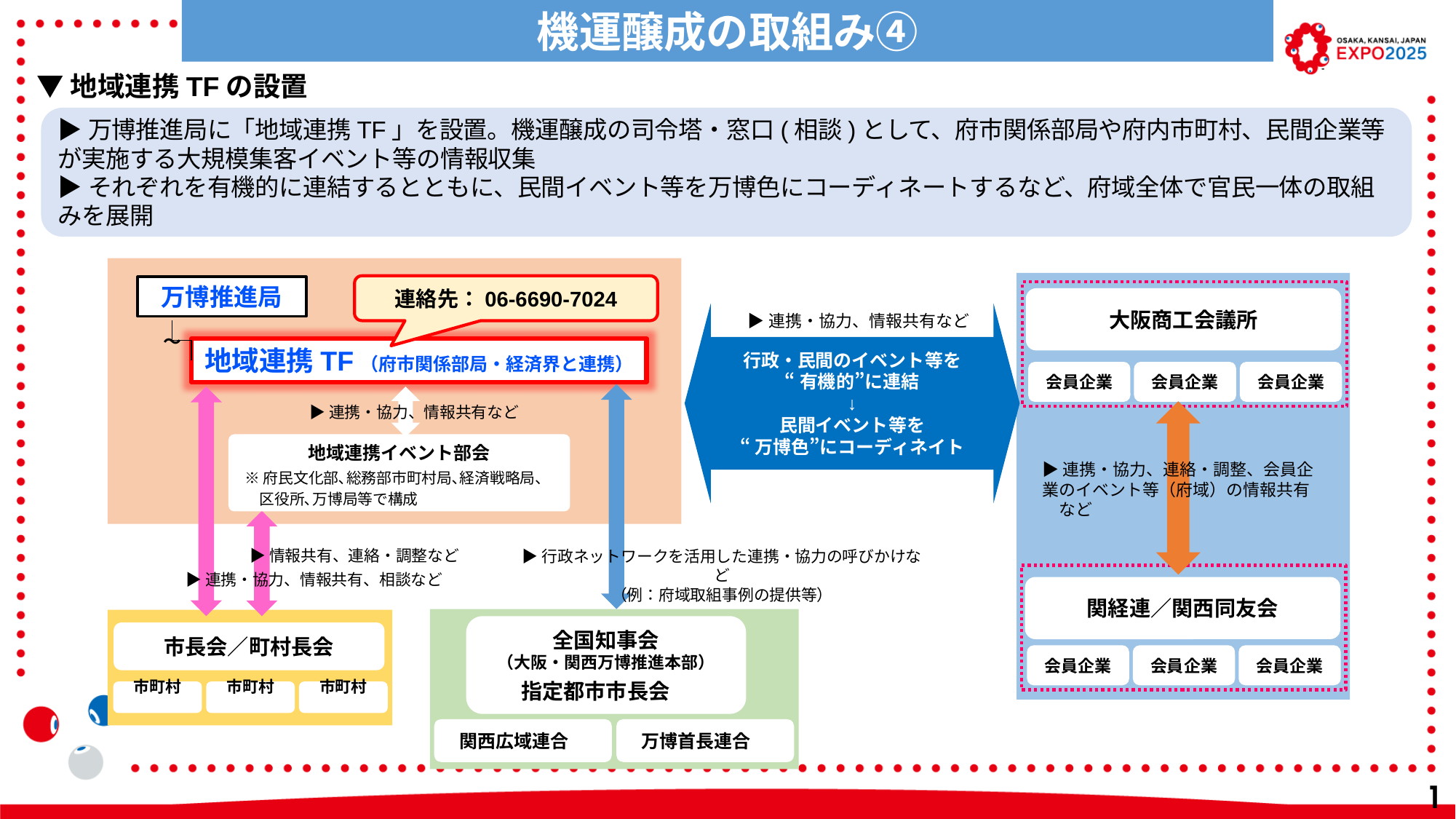

機運醸成の取組み④
機運醸成　２０２３年度の取組み
▼地域連携TFの設置
▶万博推進局に「地域連携TF」を設置。機運醸成の司令塔・窓口(相談)として、府市関係部局や府内市町村、民間企業等が実施する大規模集客イベント等の情報収集
▶それぞれを有機的に連結するとともに、民間イベント等を万博色にコーディネートするなど、府域全体で官民一体の取組みを展開

連絡先：06-6690-7024
万博推進局

大阪商工会議所
会員企業
会員企業
会員企業
行政・民間のイベント等を
“有機的”に連結
↓
民間イベント等を
“万博色”にコーディネイト
▶連携・協力、情報共有など
～
地域連携TF（府市関係部局・経済界と連携）

▶連携・協力、情報共有など

地域連携イベント部会

※府民文化部､総務部市町村局､経済戦略局、
　区役所､万博局等で構成
▶連携・協力、連絡・調整、会員企業のイベント等（府域）の情報共有　　など

▶情報共有、連絡・調整など
▶行政ネットワークを活用した連携・協力の呼びかけなど
（例：府域取組事例の提供等）
▶連携・協力、情報共有、相談など

関経連／関西同友会
会員企業
会員企業
会員企業

全国知事会
（大阪・関西万博推進本部）

指定都市市長会
市長会／町村長会
市町村
市町村
市町村
関西広域連合
万博首長連合

19